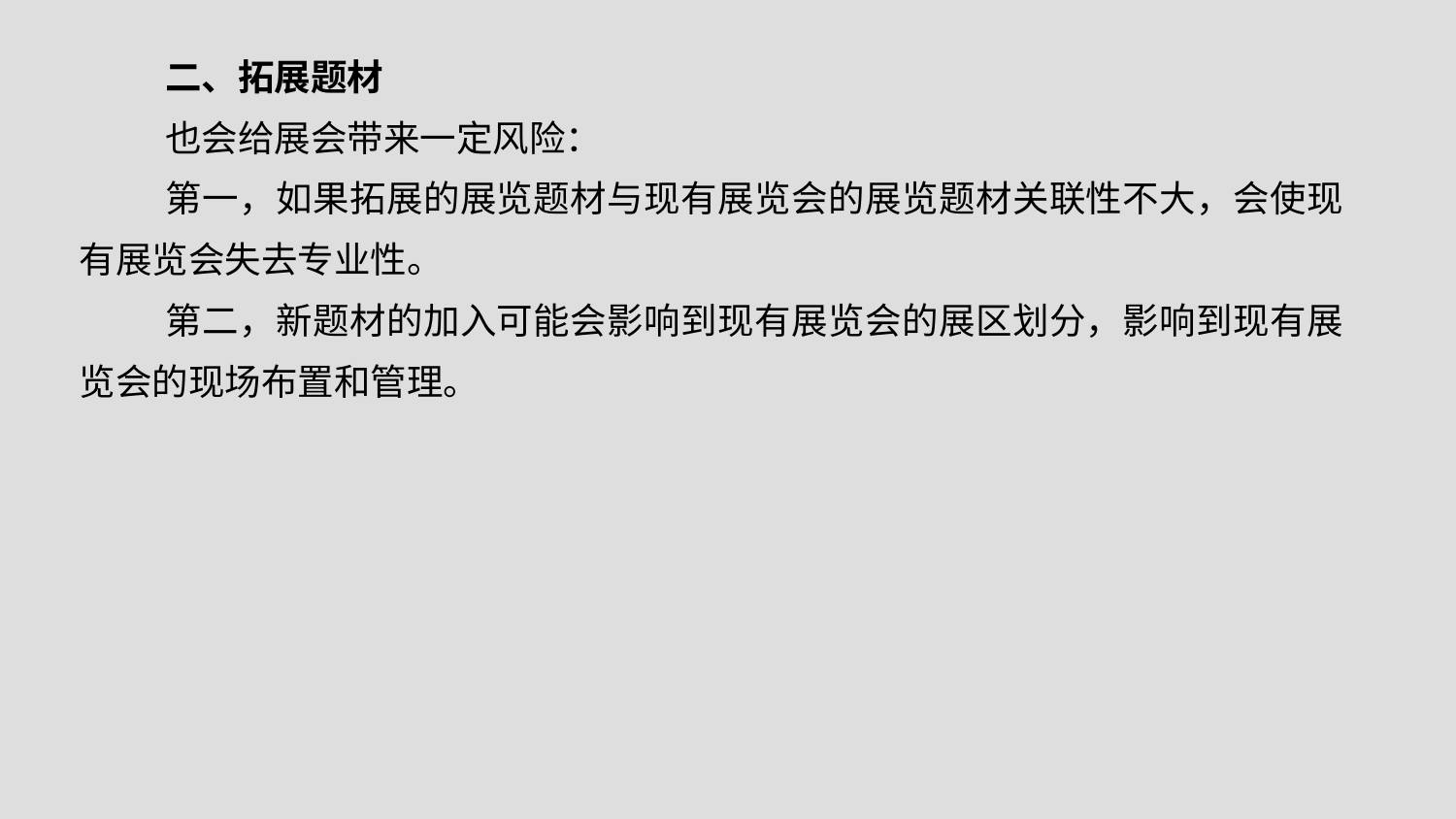

二、拓展题材
也会给展会带来一定风险：
第一，如果拓展的展览题材与现有展览会的展览题材关联性不大，会使现有展览会失去专业性。
第二，新题材的加入可能会影响到现有展览会的展区划分，影响到现有展览会的现场布置和管理。